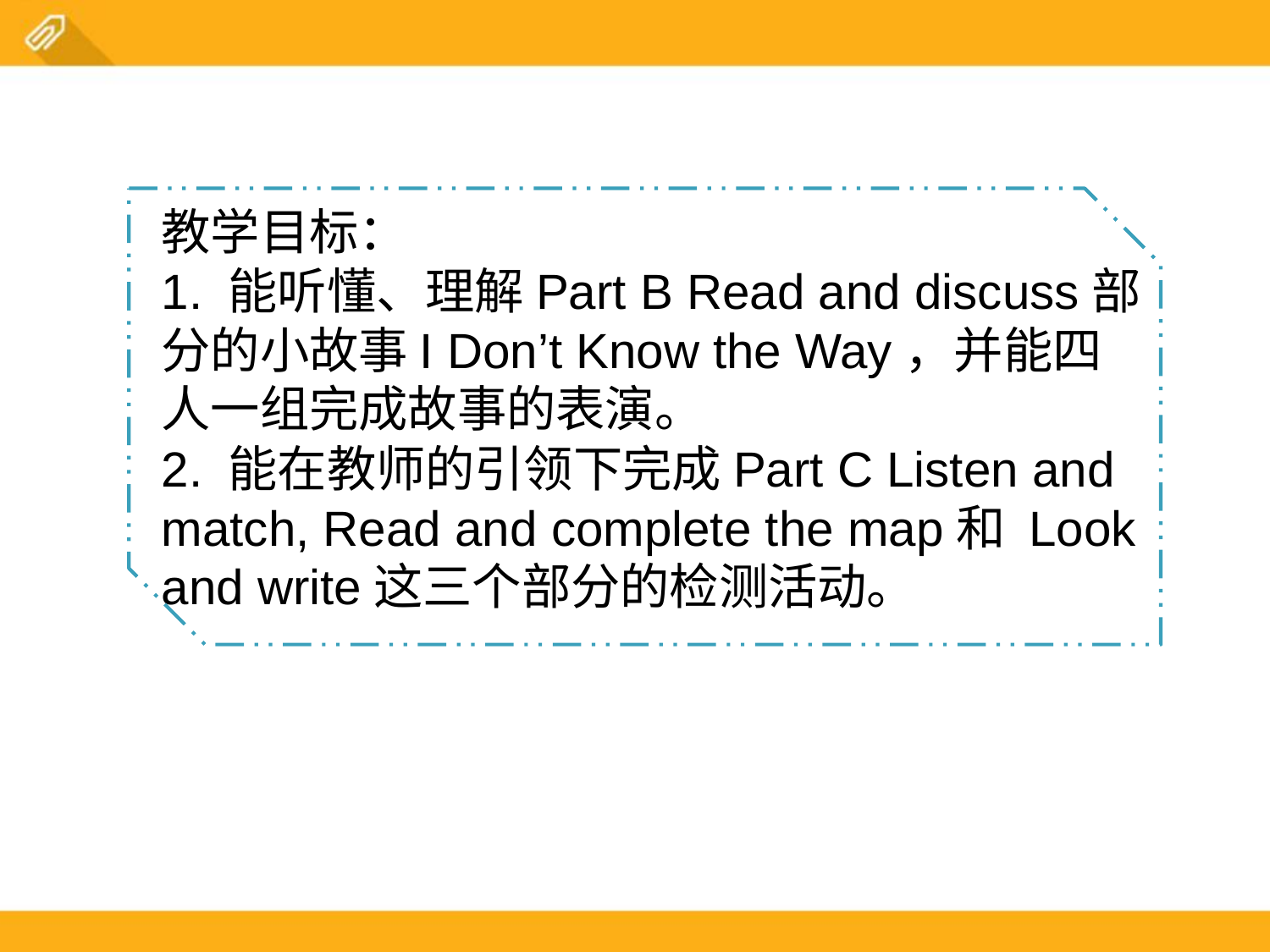

教学目标：
1. 能听懂、理解Part B Read and discuss部分的小故事I Don’t Know the Way，并能四人一组完成故事的表演。
2. 能在教师的引领下完成Part C Listen and match, Read and complete the map和 Look and write这三个部分的检测活动。